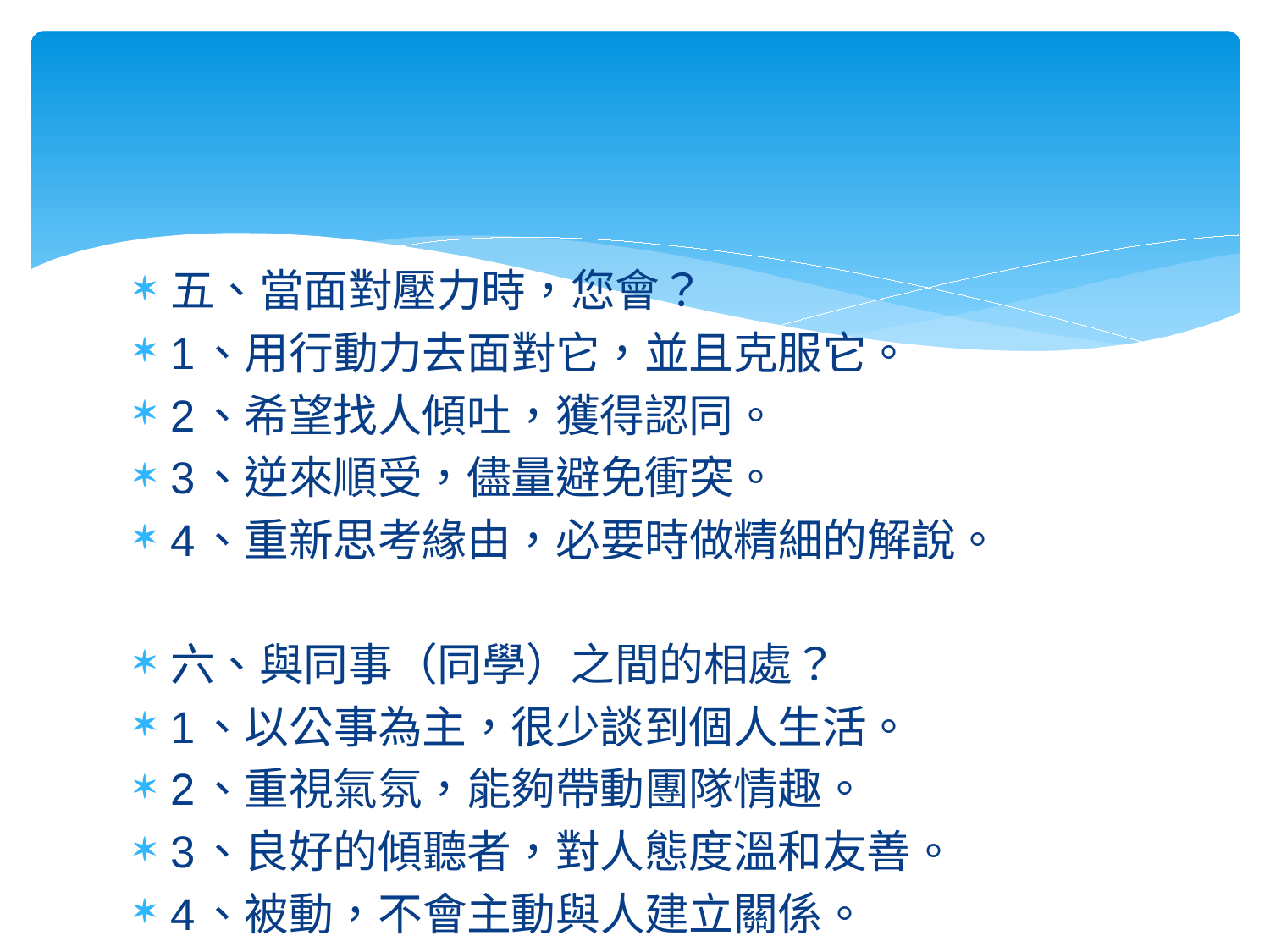

#
五、當面對壓力時，您會？
1、用行動力去面對它，並且克服它。
2、希望找人傾吐，獲得認同。
3、逆來順受，儘量避免衝突。
4、重新思考緣由，必要時做精細的解說。

六、與同事（同學）之間的相處？
1、以公事為主，很少談到個人生活。
2、重視氣氛，能夠帶動團隊情趣。
3、良好的傾聽者，對人態度溫和友善。
4、被動，不會主動與人建立關係。